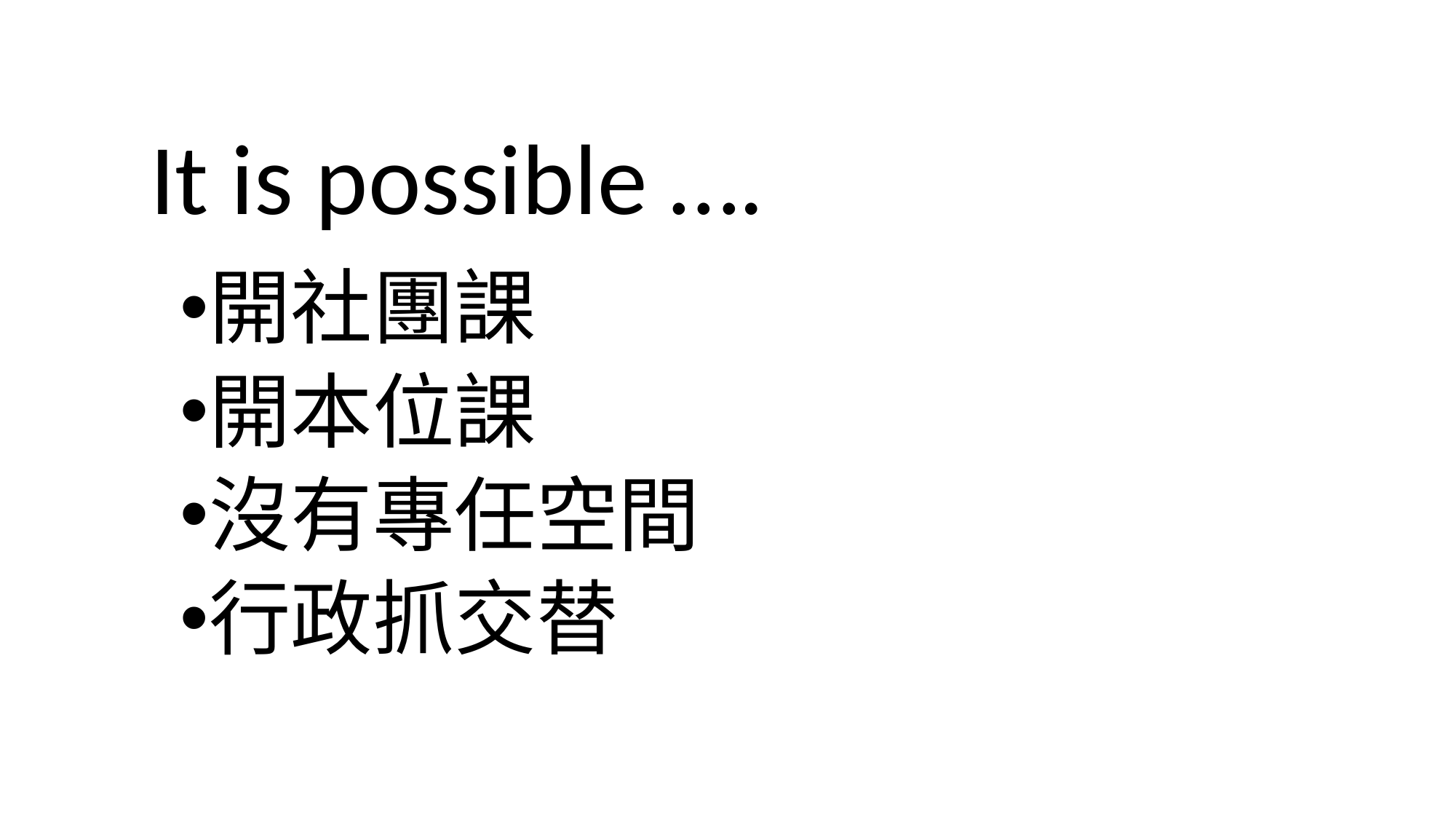

# It is possible ….
開社團課
開本位課
沒有專任空間
行政抓交替